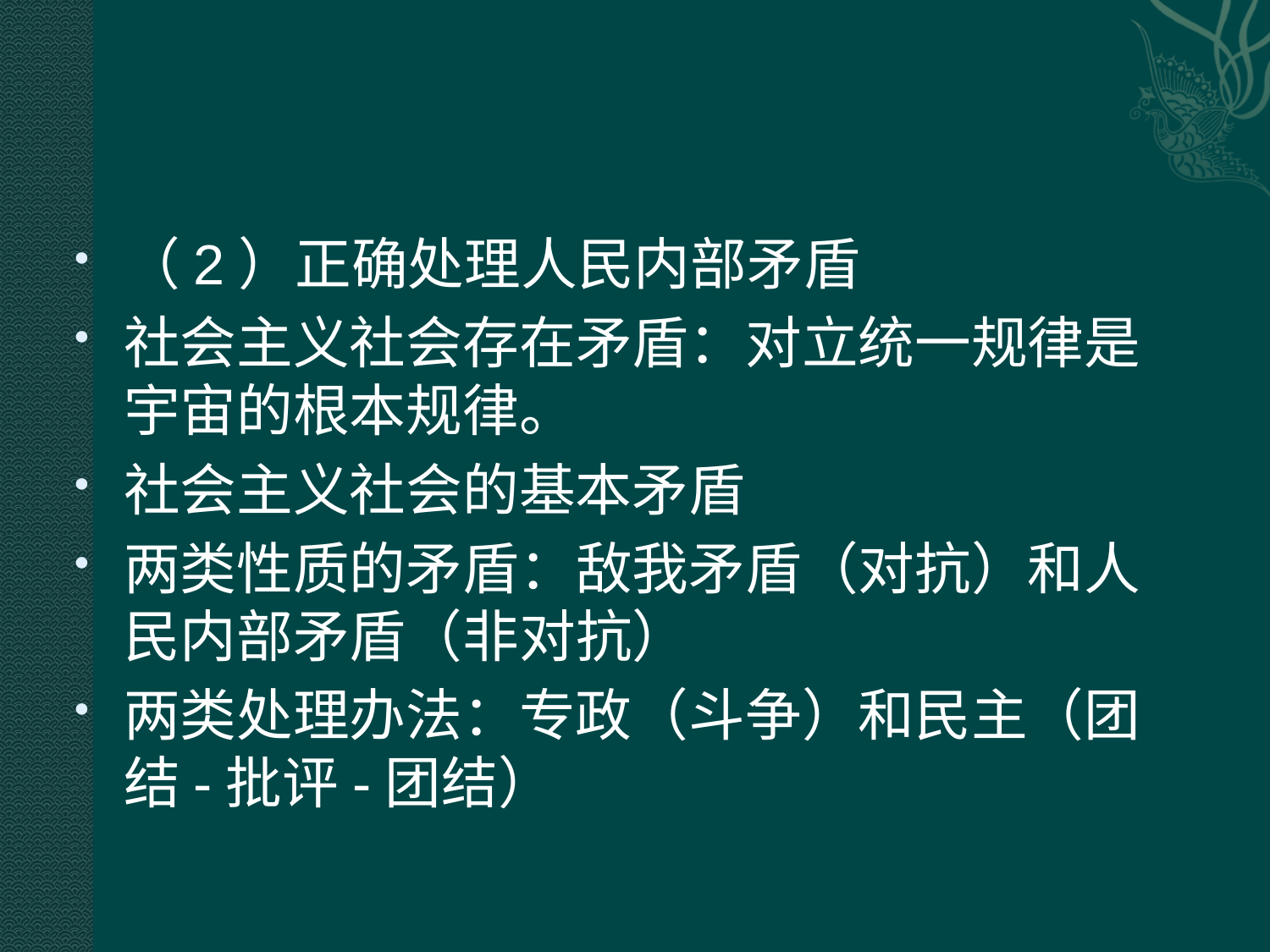

#
（2）正确处理人民内部矛盾
社会主义社会存在矛盾：对立统一规律是宇宙的根本规律。
社会主义社会的基本矛盾
两类性质的矛盾：敌我矛盾（对抗）和人民内部矛盾（非对抗）
两类处理办法：专政（斗争）和民主（团结-批评-团结）